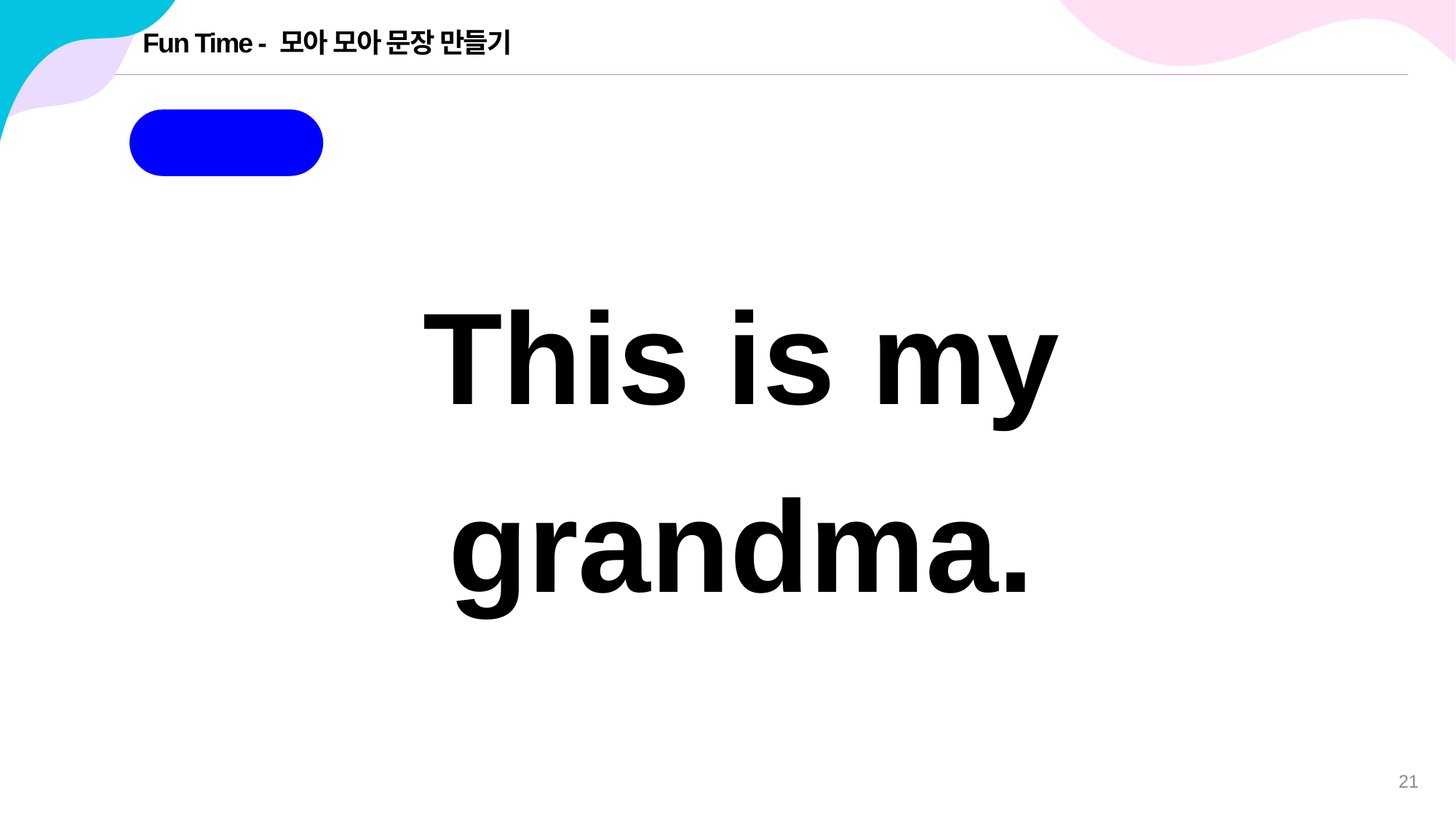

# Fun Time - 모아 모아 문장 만들기
정답
This is my grandma.
21